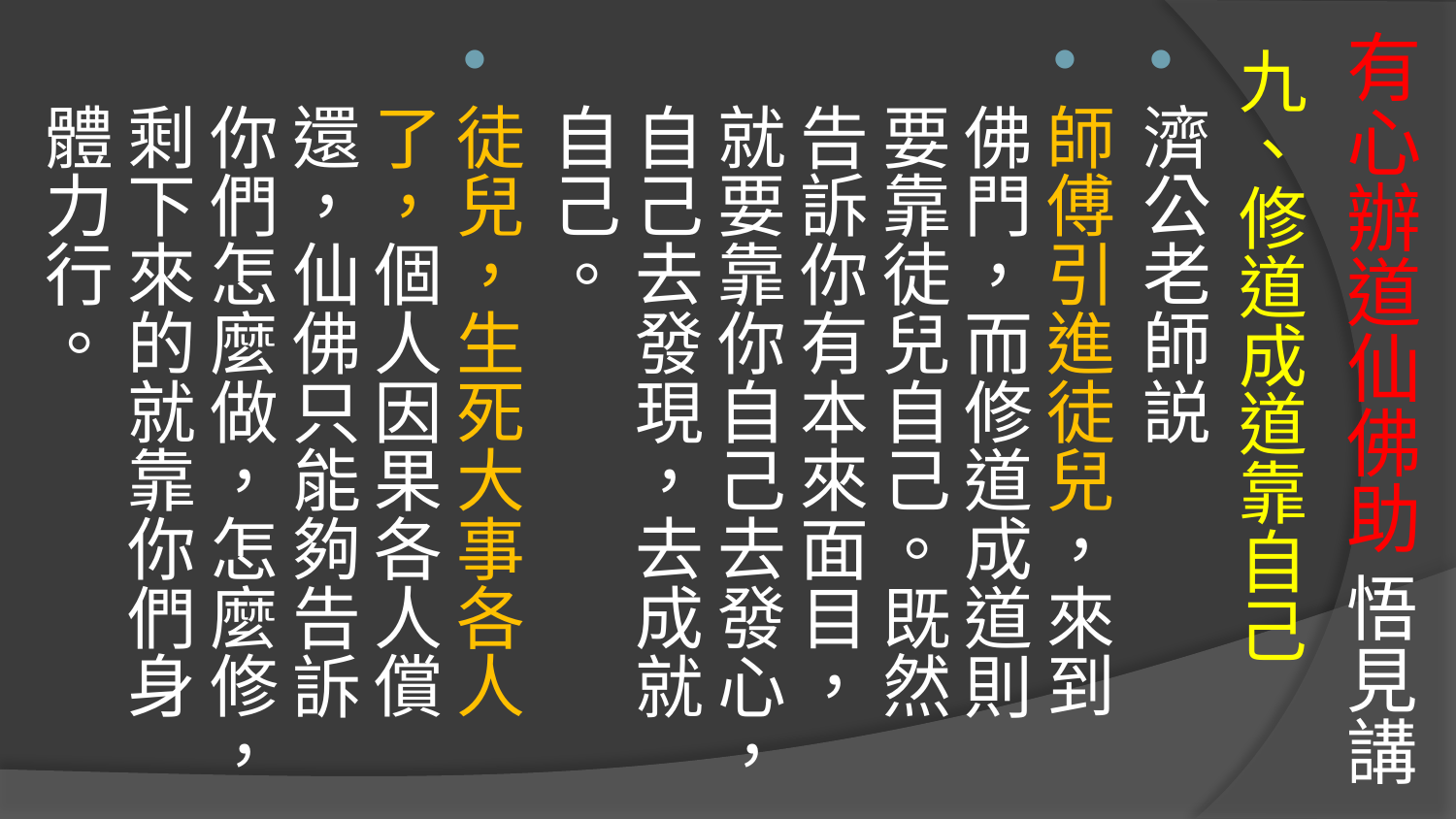

# 有心辦道仙佛助 悟見講
九、修道成道靠自己
濟公老師説
師傅引進徒兒，來到佛門，而修道成道則要靠徒兒自己。既然告訴你有本來面目，就要靠你自己去發心，自己去發現，去成就自己。
徒兒，生死大事各人了，個人因果各人償還，仙佛只能夠告訴你們怎麼做，怎麼修，剩下來的就靠你們身體力行。